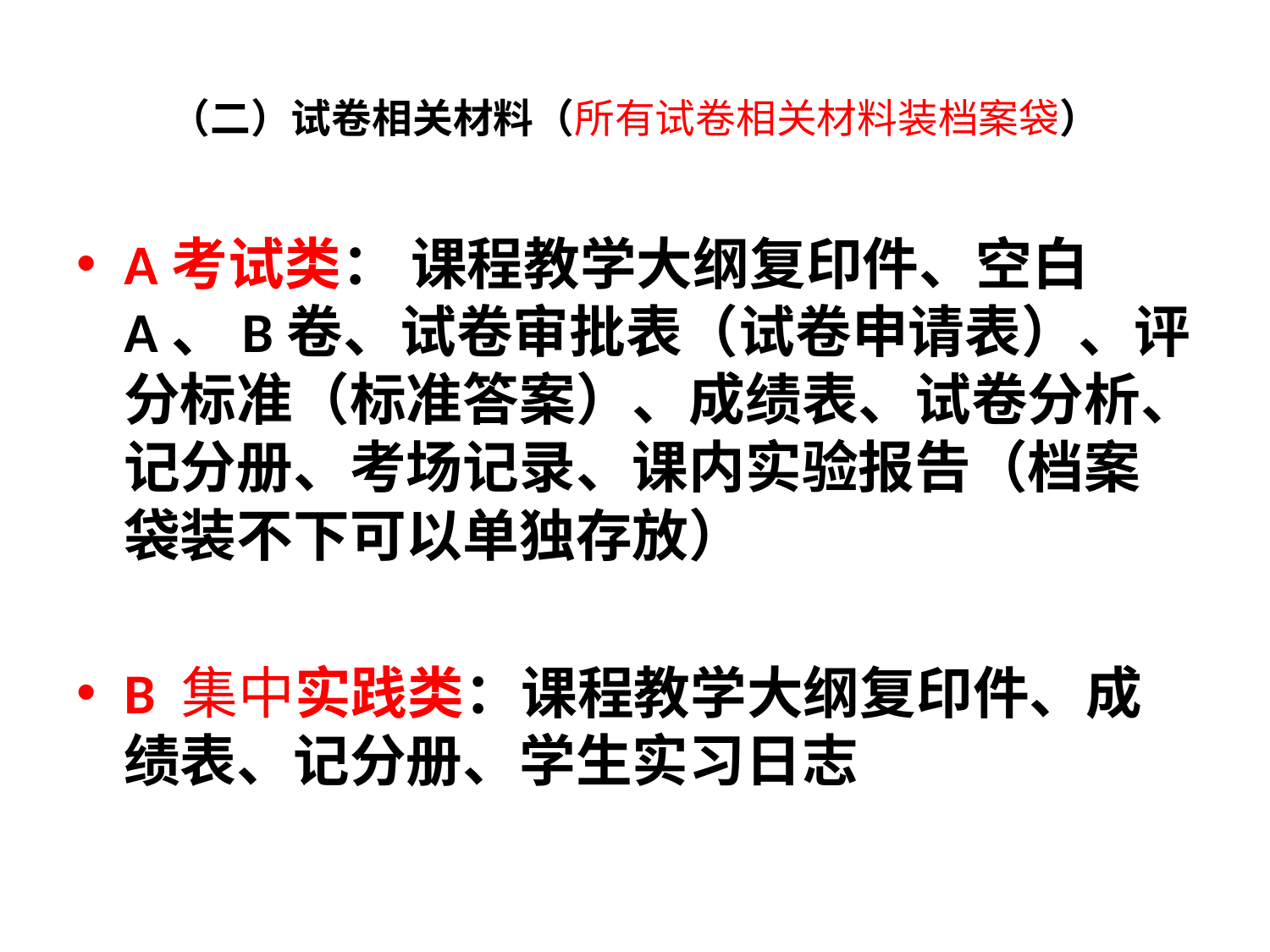

# （二）试卷相关材料（所有试卷相关材料装档案袋）
A考试类： 课程教学大纲复印件、空白A、B卷、试卷审批表（试卷申请表）、评分标准（标准答案）、成绩表、试卷分析、记分册、考场记录、课内实验报告（档案袋装不下可以单独存放）

B 集中实践类：课程教学大纲复印件、成绩表、记分册、学生实习日志